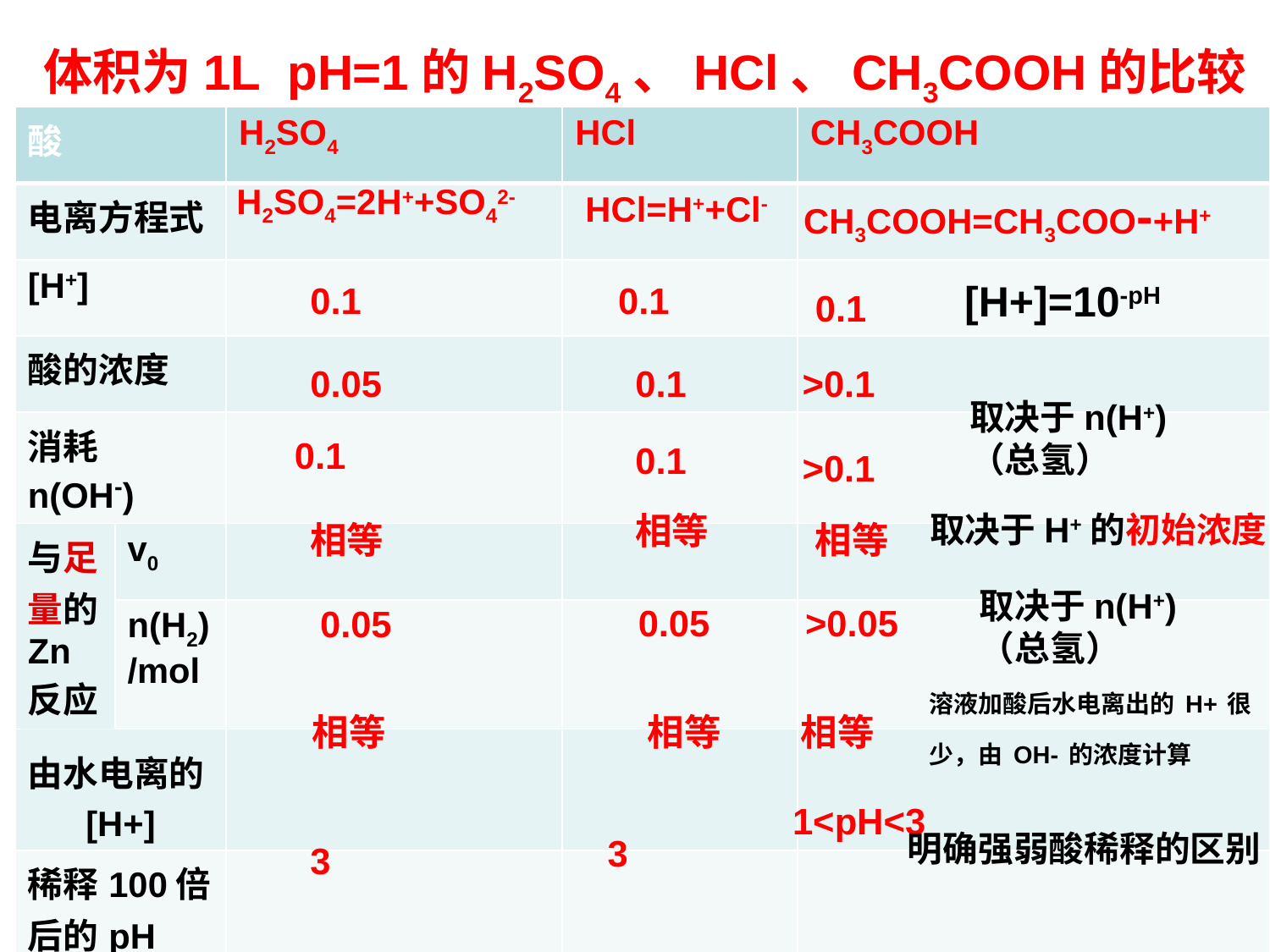

体积为1L  pH=1的H2SO4、HCl、CH3COOH的比较
| 酸 |  | H2SO4 | HCl | CH3COOH |
| --- | --- | --- | --- | --- |
| 电离方程式 |  |  |  |  |
| [H+] |  |  |  |  |
| 酸的浓度 |  |  |  |  |
| 消耗n(OH-) |  |  |  |  |
| 与足量的Zn反应 | v0 |  |  |  |
|  | n(H2)/mol |  |  |  |
| 由水电离的[H+] |  |  |  |  |
| 稀释100倍后的pH |  |  |  |  |
H2SO4=2H++SO42-
CH3COOH=CH3COO-+H+
HCl=H++Cl-
0.1
0.1
[H+]=10-pH
0.1
0.05
0.1
>0.1
取决于n(H+)（总氢）
0.1
0.1
>0.1
相等
取决于H+的初始浓度
相等
相等
取决于n(H+)
（总氢）
0.05
>0.05
0.05
溶液加酸后水电离出的H+很少，由OH-的浓度计算
相等
相等
相等
1<pH<3
3
明确强弱酸稀释的区别
3